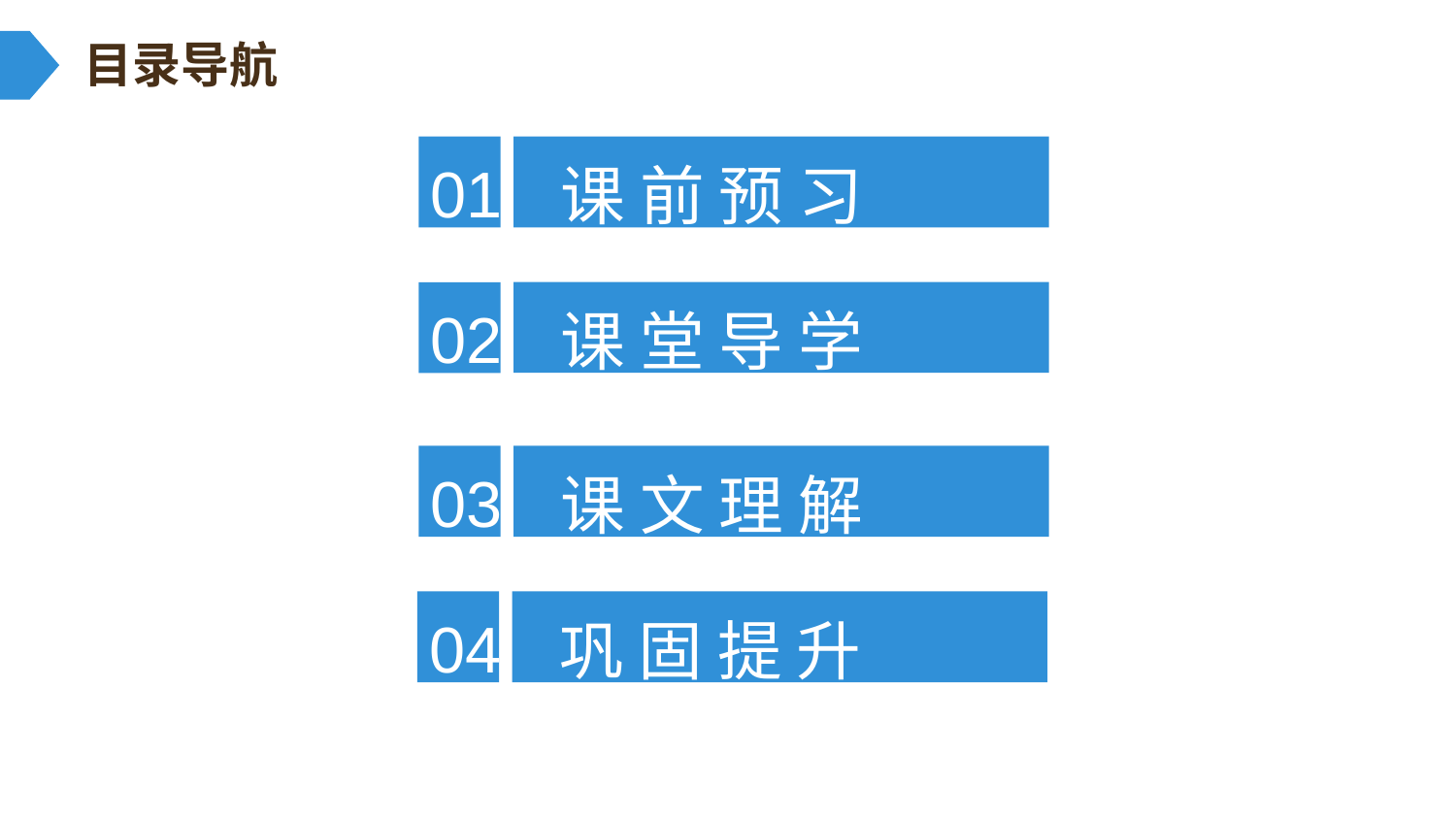

目录导航

课 前 预 习

01

课 堂 导 学

02

课 文 理 解

03

巩 固 提 升

04